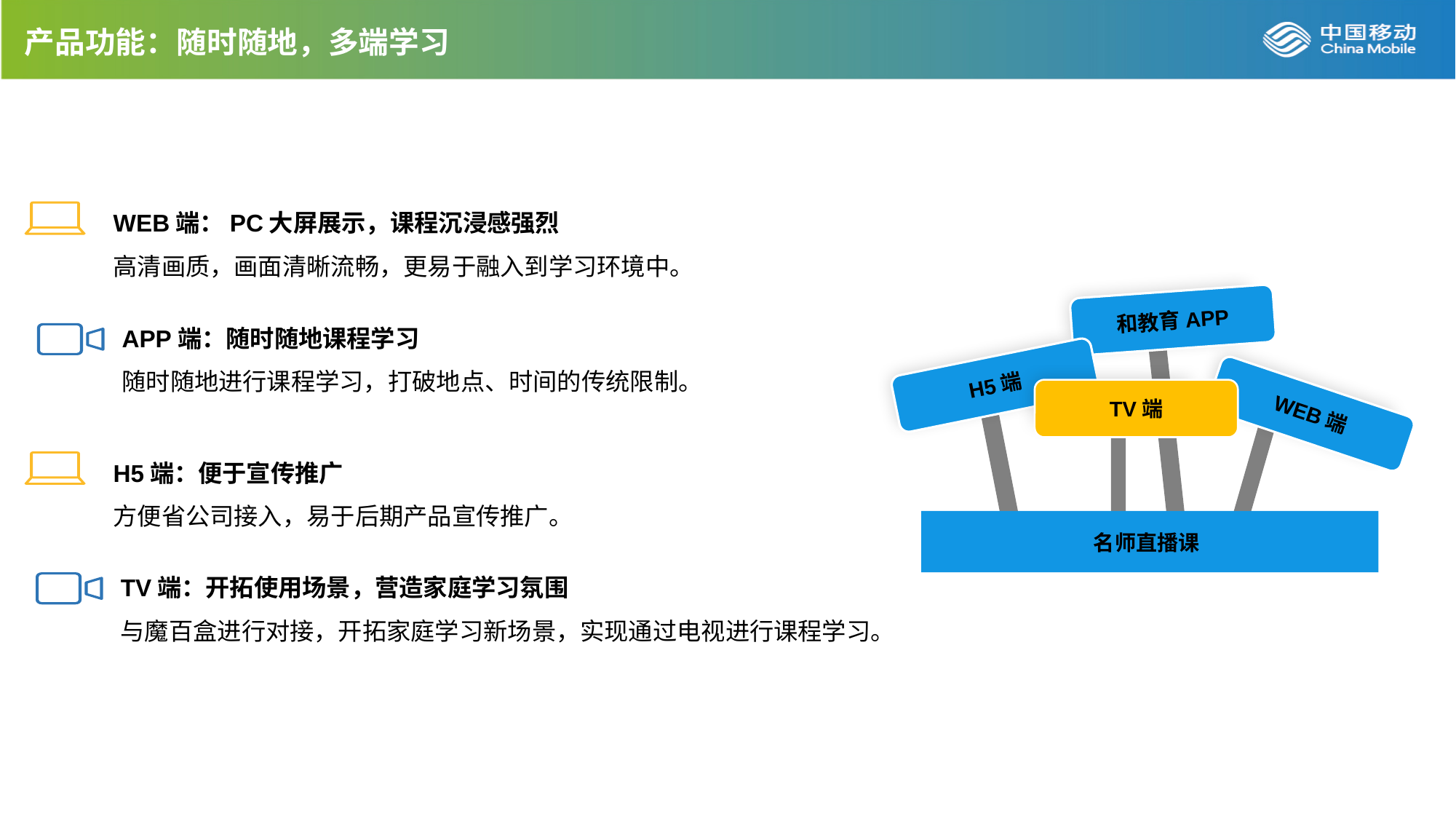

产品功能：随时随地，多端学习

WEB端：PC大屏展示，课程沉浸感强烈
高清画质，画面清晰流畅，更易于融入到学习环境中。

和教育APP

H5端
TV端
WEB端

名师直播课
APP端：随时随地课程学习
随时随地进行课程学习，打破地点、时间的传统限制。

H5端：便于宣传推广
方便省公司接入，易于后期产品宣传推广。

TV端：开拓使用场景，营造家庭学习氛围
与魔百盒进行对接，开拓家庭学习新场景，实现通过电视进行课程学习。